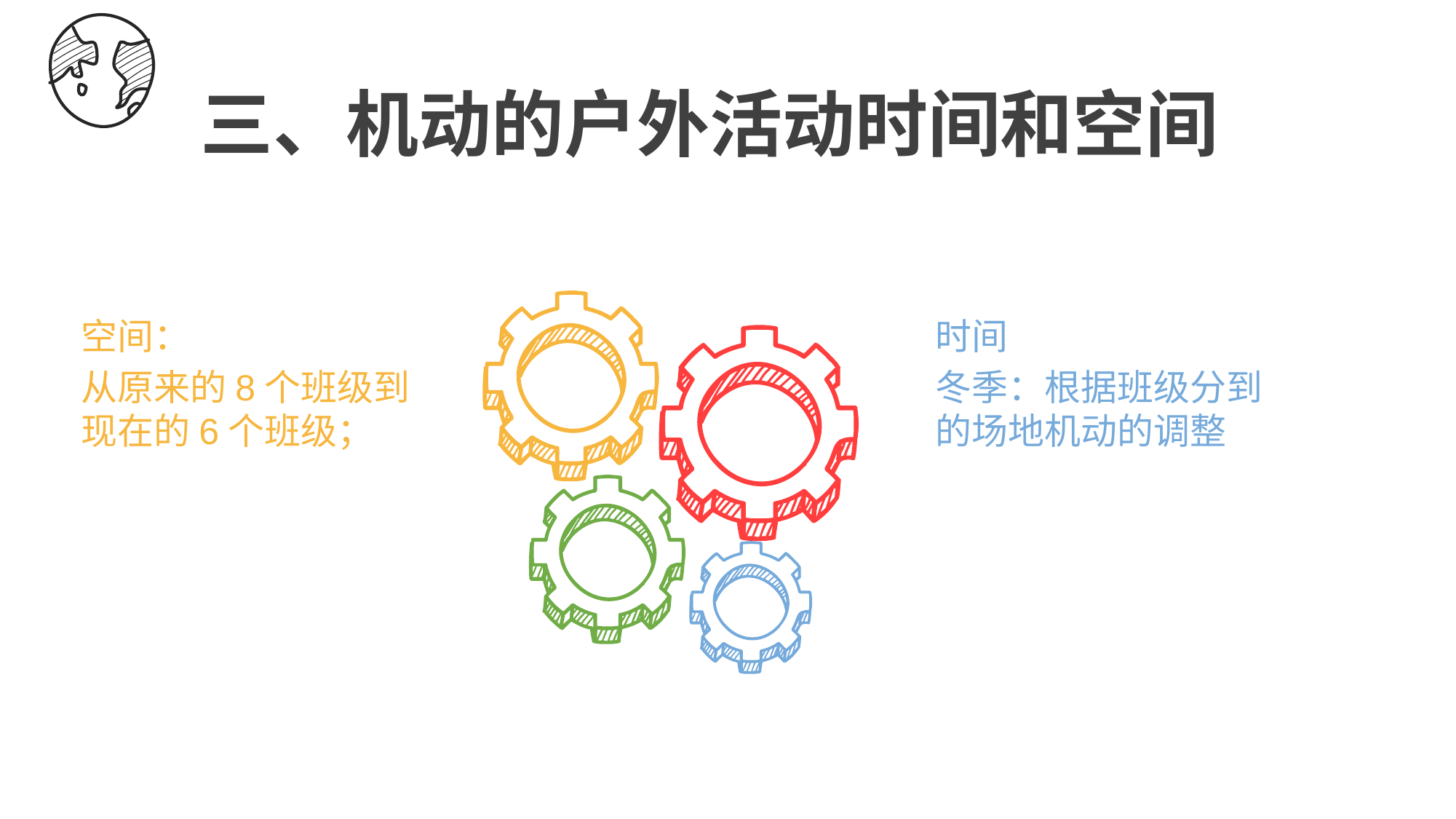

三、机动的户外活动时间和空间

空间：
从原来的8个班级到现在的6个班级；

时间
冬季：根据班级分到的场地机动的调整